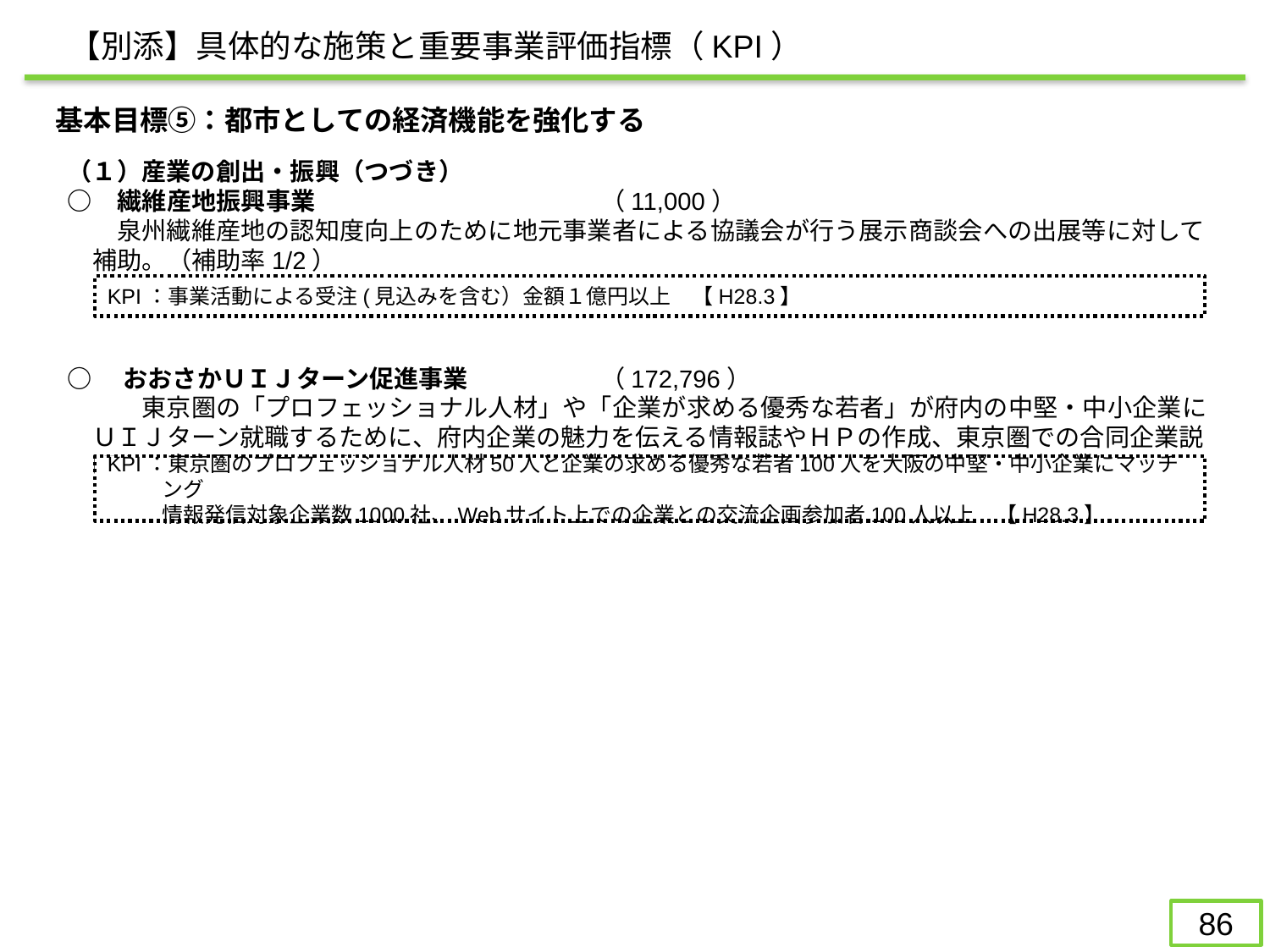

【別添】具体的な施策と重要事業評価指標（KPI）
　基本目標⑤：都市としての経済機能を強化する
（１）産業の創出・振興（つづき）
○	　繊維産地振興事業			（11,000）
　　泉州繊維産地の認知度向上のために地元事業者による協議会が行う展示商談会への出展等に対して補助。（補助率1/2）

○　おおさかＵＩＪターン促進事業		（172,796）
　　　東京圏の「プロフェッショナル人材」や「企業が求める優秀な若者」が府内の中堅・中小企業にＵＩＪターン就職するために、府内企業の魅力を伝える情報誌やＨＰの作成、東京圏での合同企業説明会、セミナー等を実施する。

KPI：事業活動による受注(見込みを含む）金額１億円以上　【H28.3】
KPI：東京圏のプロフェッショナル人材50人と企業の求める優秀な若者100人を大阪の中堅・中小企業にマッチング
情報発信対象企業数1000社、Webサイト上での企業との交流企画参加者100人以上　【H28.3】
86